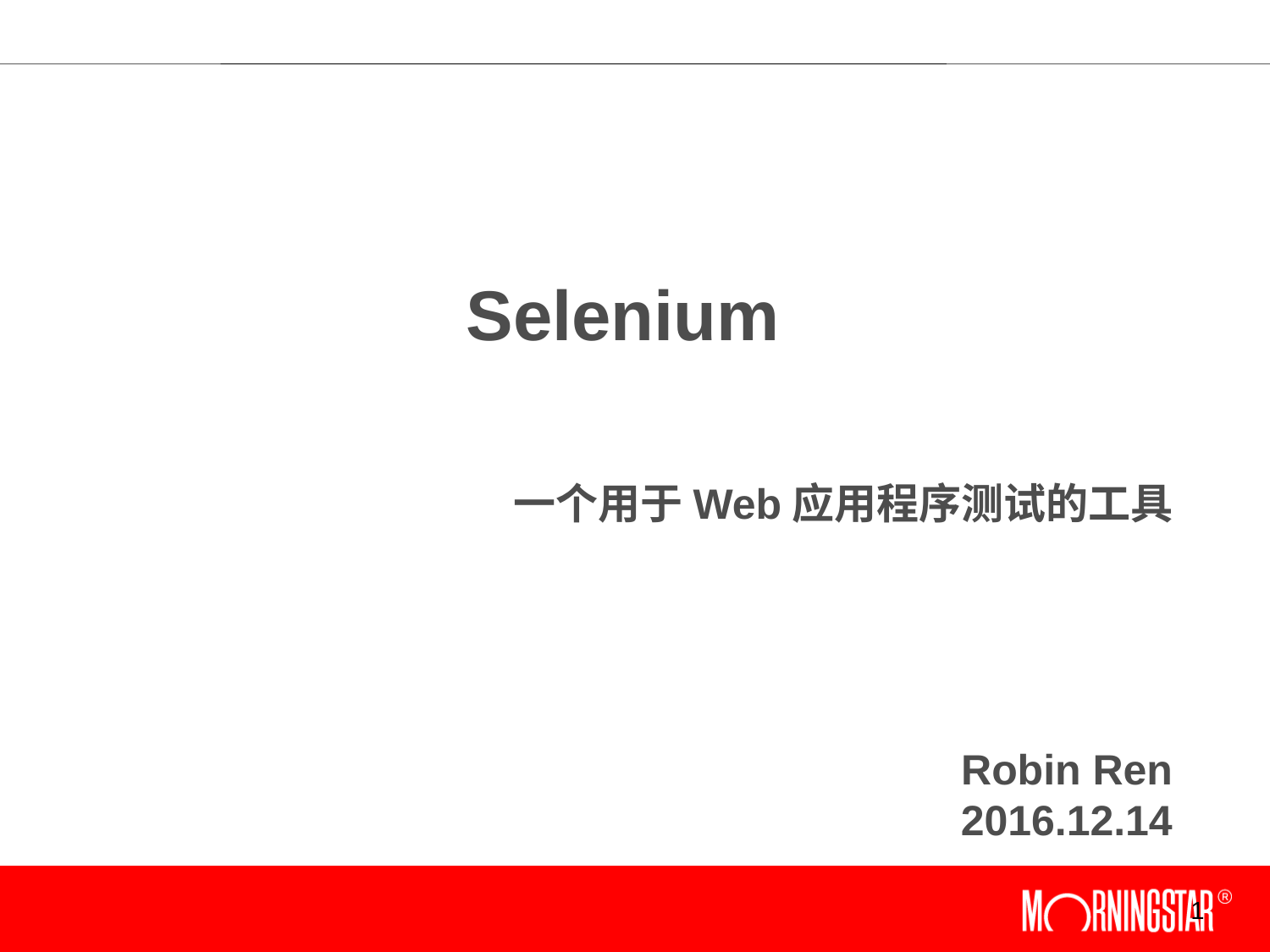

# Selenium
一个用于Web应用程序测试的工具
Robin Ren
2016.12.14
1